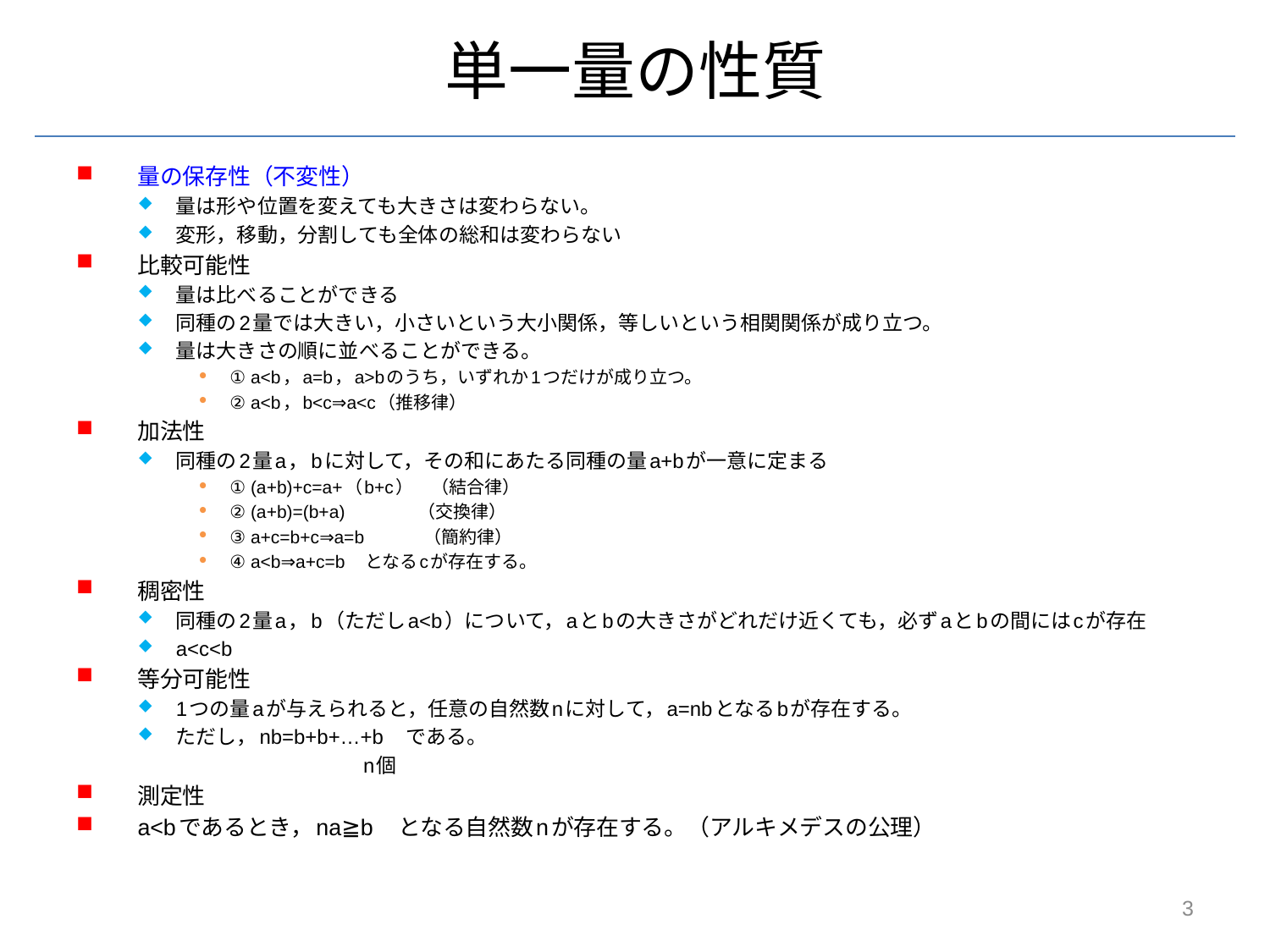

# 単一量の性質

量の保存性（不変性）
量は形や位置を変えても大きさは変わらない。
変形，移動，分割しても全体の総和は変わらない
比較可能性
量は比べることができる
同種の2量では大きい，小さいという大小関係，等しいという相関関係が成り立つ。
量は大きさの順に並べることができる。
① a<b，a=b，a>bのうち，いずれか1つだけが成り立つ。
② a<b，b<c⇒a<c（推移律）
加法性
同種の2量a，bに対して，その和にあたる同種の量a+bが一意に定まる
① (a+b)+c=a+（b+c）　（結合律）
② (a+b)=(b+a)　　　　（交換律）
③ a+c=b+c⇒a=b　　　 （簡約律）
④ a<b⇒a+c=b　となるcが存在する。
稠密性
同種の2量a，b（ただしa<b）について，aとbの大きさがどれだけ近くても，必ずaとbの間にはcが存在
a<c<b
等分可能性
1つの量aが与えられると，任意の自然数nに対して，a=nbとなるbが存在する。
ただし，nb=b+b+…+b　である。
　　　　　　　　　　　n個
測定性
a<bであるとき，na≧b　となる自然数nが存在する。（アルキメデスの公理）

3